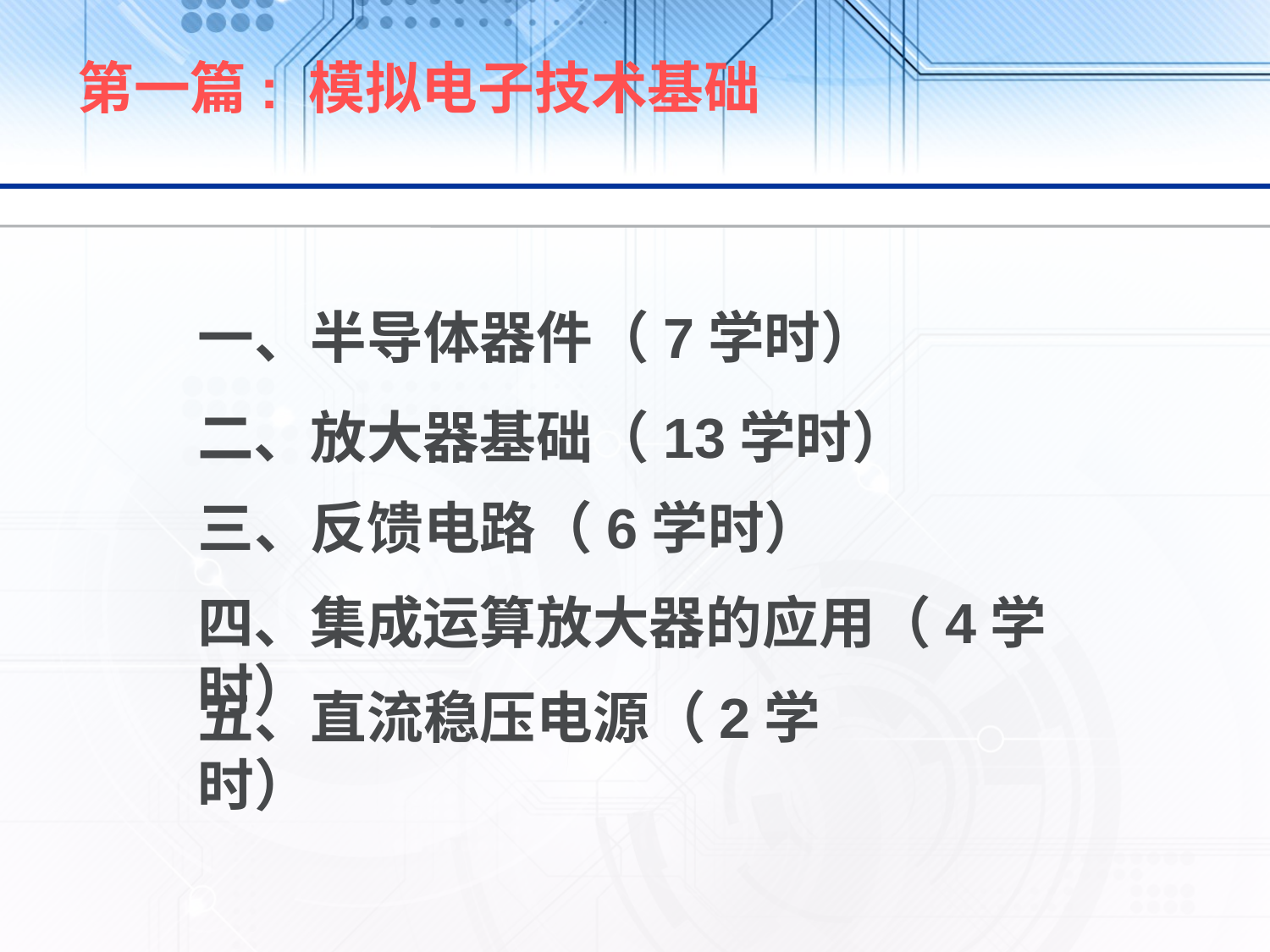

第一篇: 模拟电子技术基础

一、半导体器件（7学时）
二、放大器基础（13学时）
三、反馈电路（6学时）
四、集成运算放大器的应用（4学时）
五、直流稳压电源（2学时）